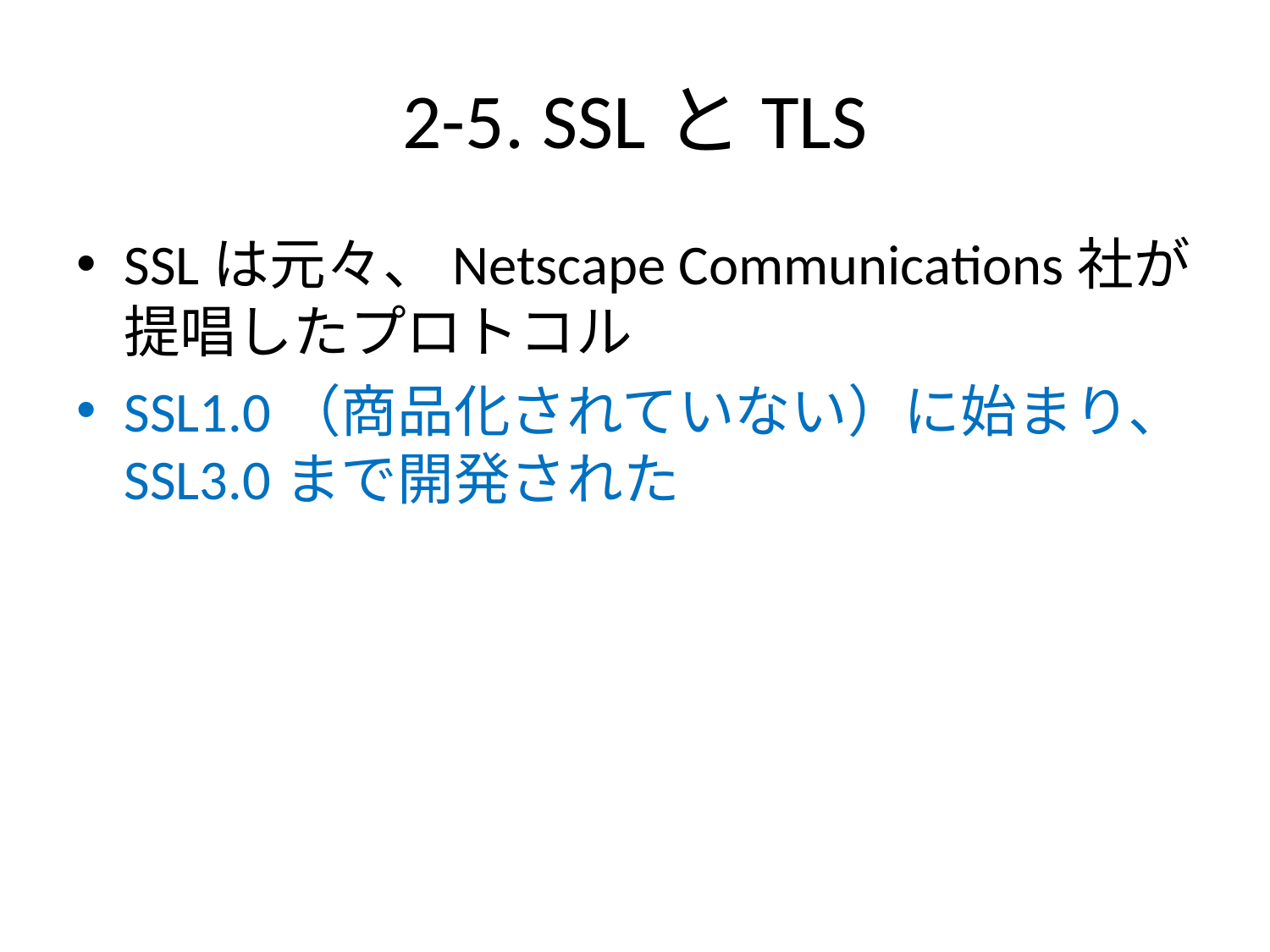

# 2-5. SSLとTLS
SSLは元々、Netscape Communications社が提唱したプロトコル
SSL1.0（商品化されていない）に始まり、SSL3.0まで開発された